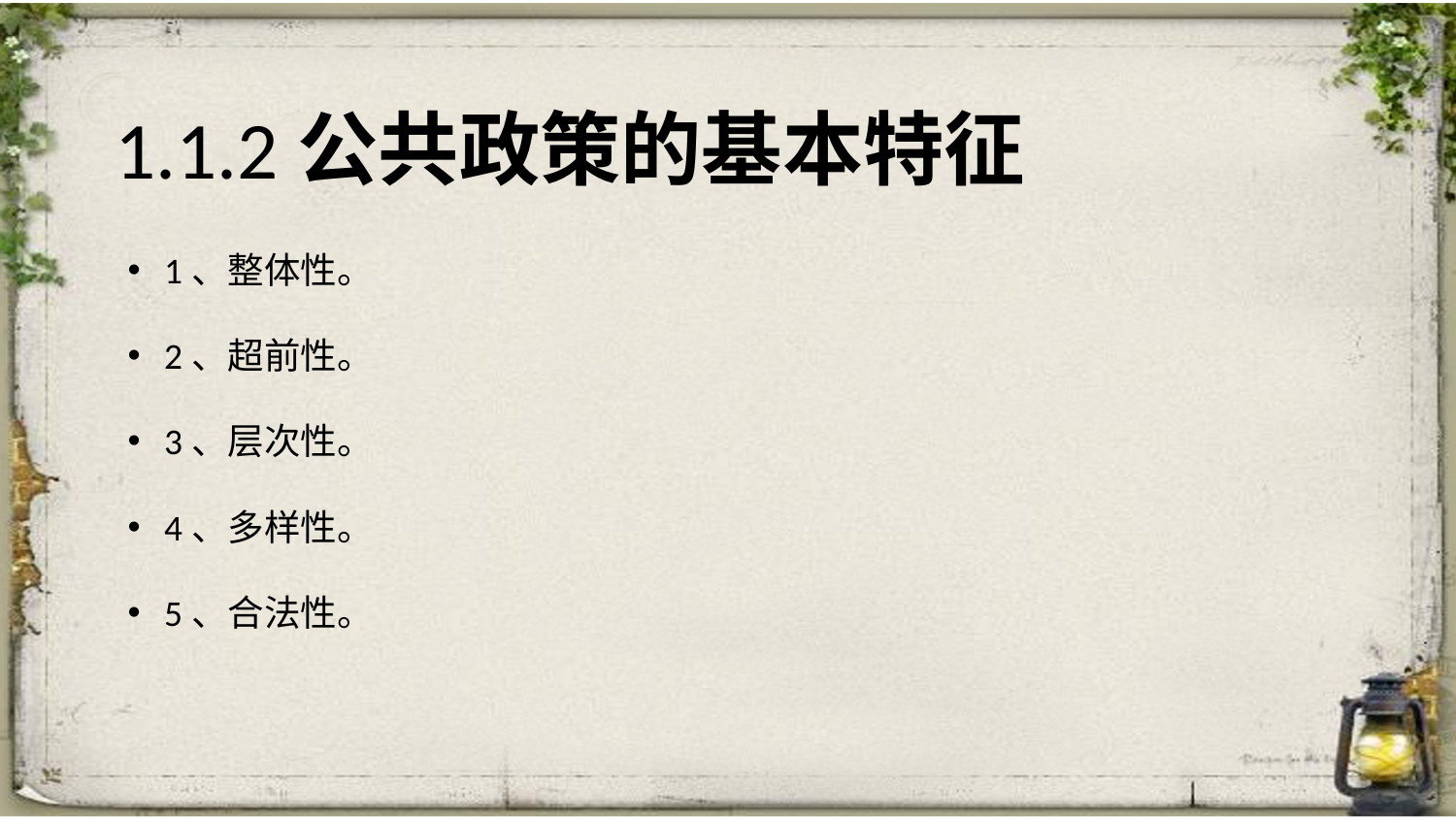

# 1.1.2公共政策的基本特征
1、整体性。
2、超前性。
3、层次性。
4、多样性。
5、合法性。